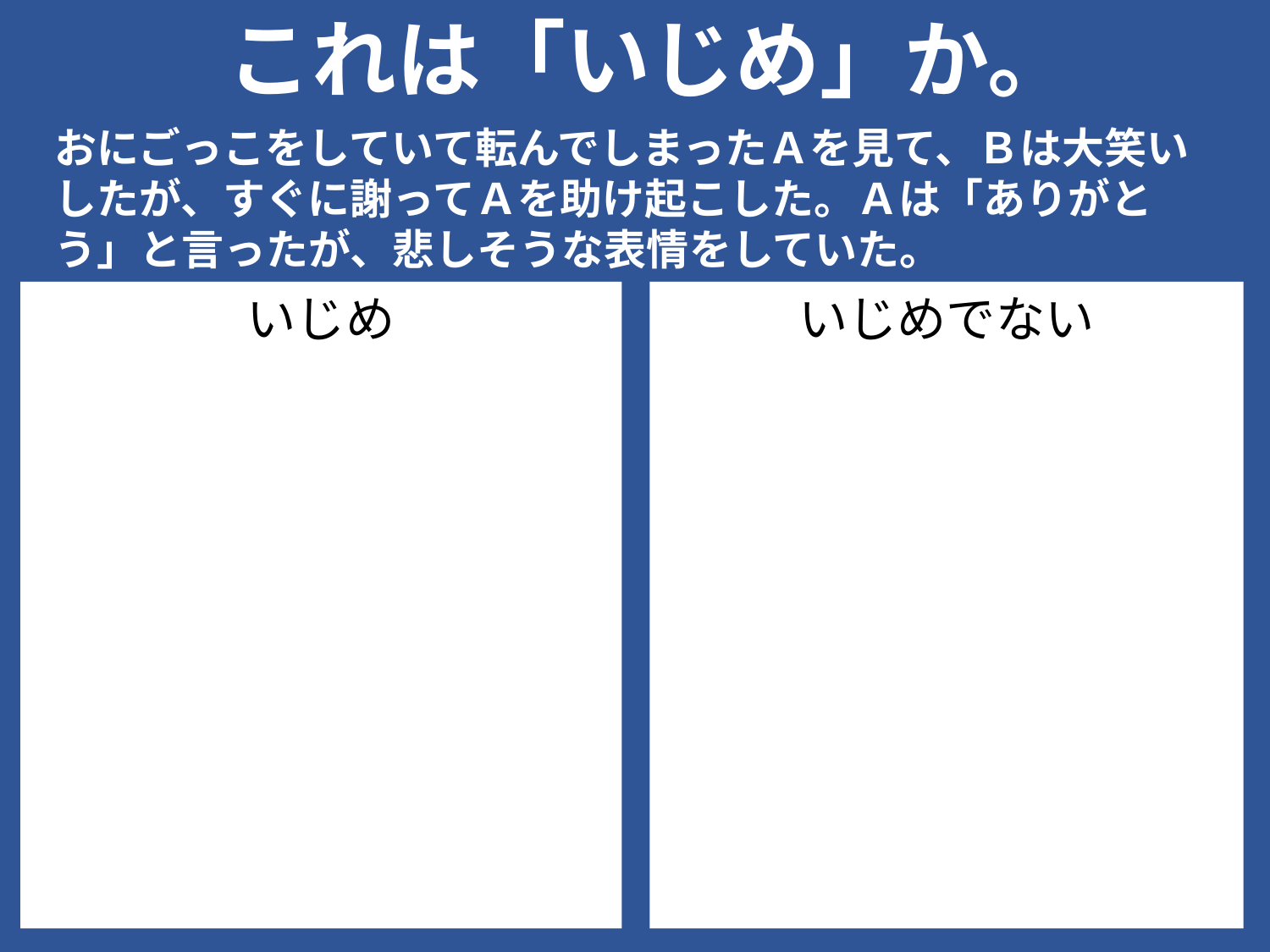

これは「いじめ」か。
おにごっこをしていて転んでしまったＡを見て、Ｂは大笑いしたが、すぐに謝ってＡを助け起こした。Ａは「ありがとう」と言ったが、悲しそうな表情をしていた。
いじめ

いじめでない